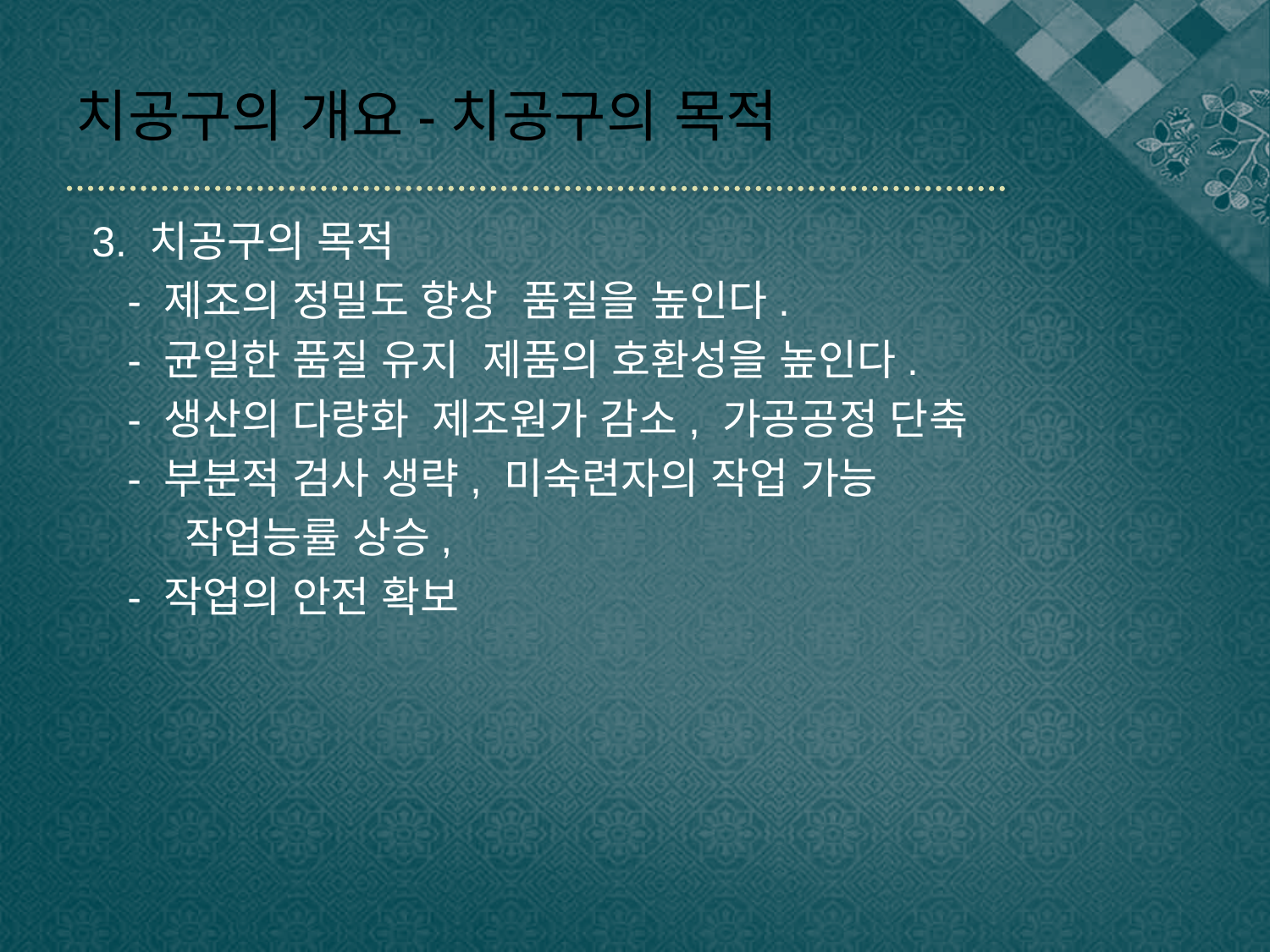

# 치공구의 개요-치공구의 목적
 3. 치공구의 목적
    - 제조의 정밀도 향상  품질을 높인다.
    - 균일한 품질 유지  제품의 호환성을 높인다.
    - 생산의 다량화  제조원가 감소, 가공공정 단축
    - 부분적 검사 생략, 미숙련자의 작업 가능
        작업능률 상승,
    - 작업의 안전 확보